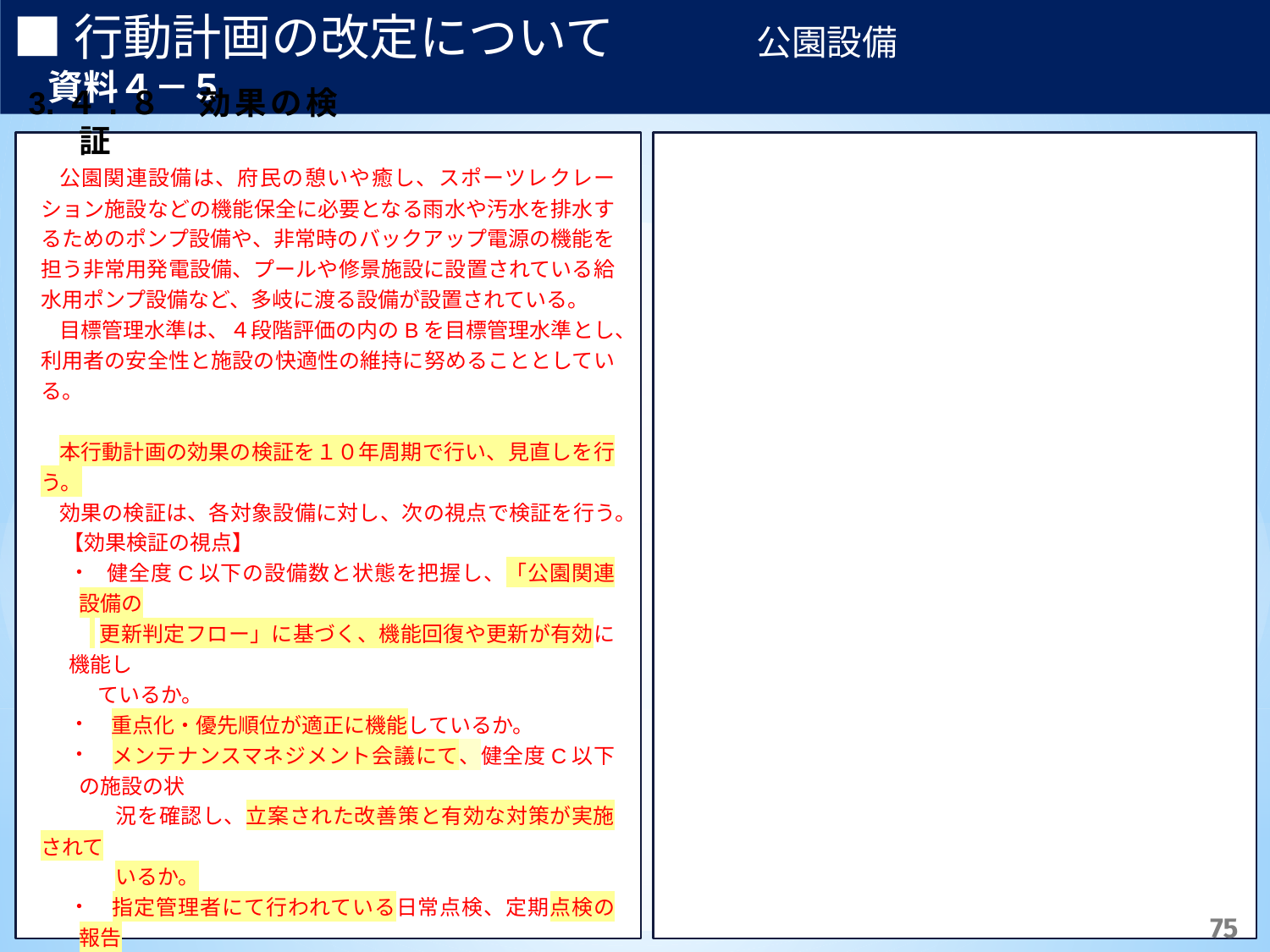

■行動計画の改定について　　　　公園設備　　　　　　　　　　　資料４－５
3.４.８　効果の検証
(1)　基本的な考え方
【補足】	体制は主に行っている実施主体を記載しており、これによらない場合もある。
※1	日常点検の頻度は当該路線により異なり、交通量2万台/日以上の路線では週2回、それ以外では週1回の頻度で実施。
※2	臨時的に行う緊急点検等は必要に応じて随意実施。

公園関連設備は、府民の憩いや癒し、スポーツレクレーション施設などの機能保全に必要となる雨水や汚水を排水するためのポンプ設備や、非常時のバックアップ電源の機能を担う非常用発電設備、プールや修景施設に設置されている給水用ポンプ設備など、多岐に渡る設備が設置されている。
目標管理水準は、４段階評価の内のBを目標管理水準とし、利用者の安全性と施設の快適性の維持に努めることとしている。

本行動計画の効果の検証を１０年周期で行い、見直しを行う。
効果の検証は、各対象設備に対し、次の視点で検証を行う。
【効果検証の視点】
  健全度C以下の設備数と状態を把握し、「公園関連設備の
     更新判定フロー」に基づく、機能回復や更新が有効に機能し
     ているか。
　重点化・優先順位が適正に機能しているか。
　メンテナンスマネジメント会議にて、健全度C以下の施設の状
　況を確認し、立案された改善策と有効な対策が実施されて
　いるか。
　指定管理者にて行われている日常点検、定期点検の報告
     書を確認し、維持管理計画の立案と実施が的確におこなわ
　　　れているか。
　日常点検や定期点検の記録が、維持管理データベースに登
     録され維持管理計画の立案等に有効に活用されているか。

75